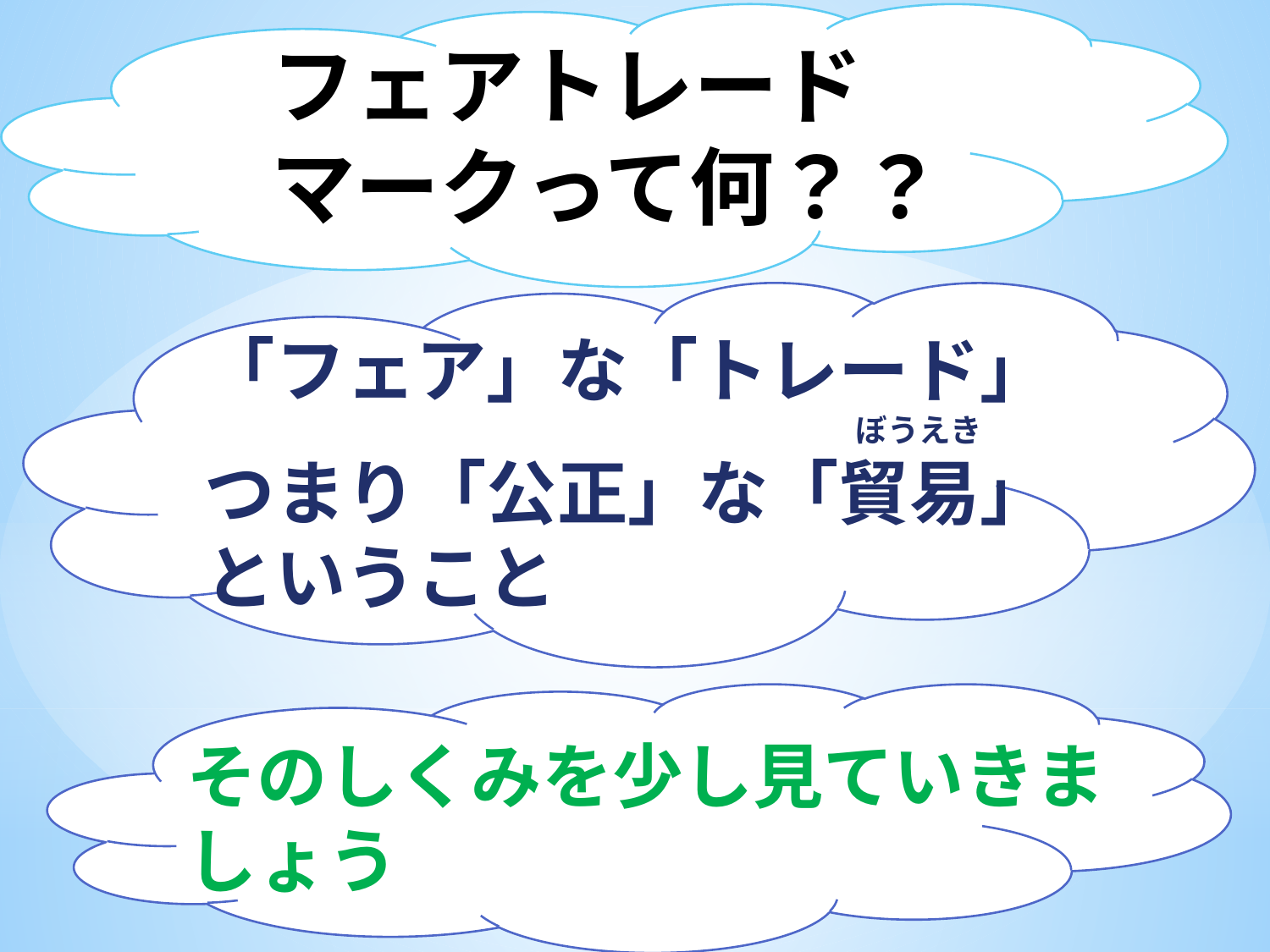

フェアトレード
マークって何？？

「フェア」な「トレード」
　　　　　　　　　　　　　　　　　　　　　　　　　　　　　　　　　　　　　　　　　ぼうえき
つまり「公正」な「貿易」ということ

そのしくみを少し見ていきましょう